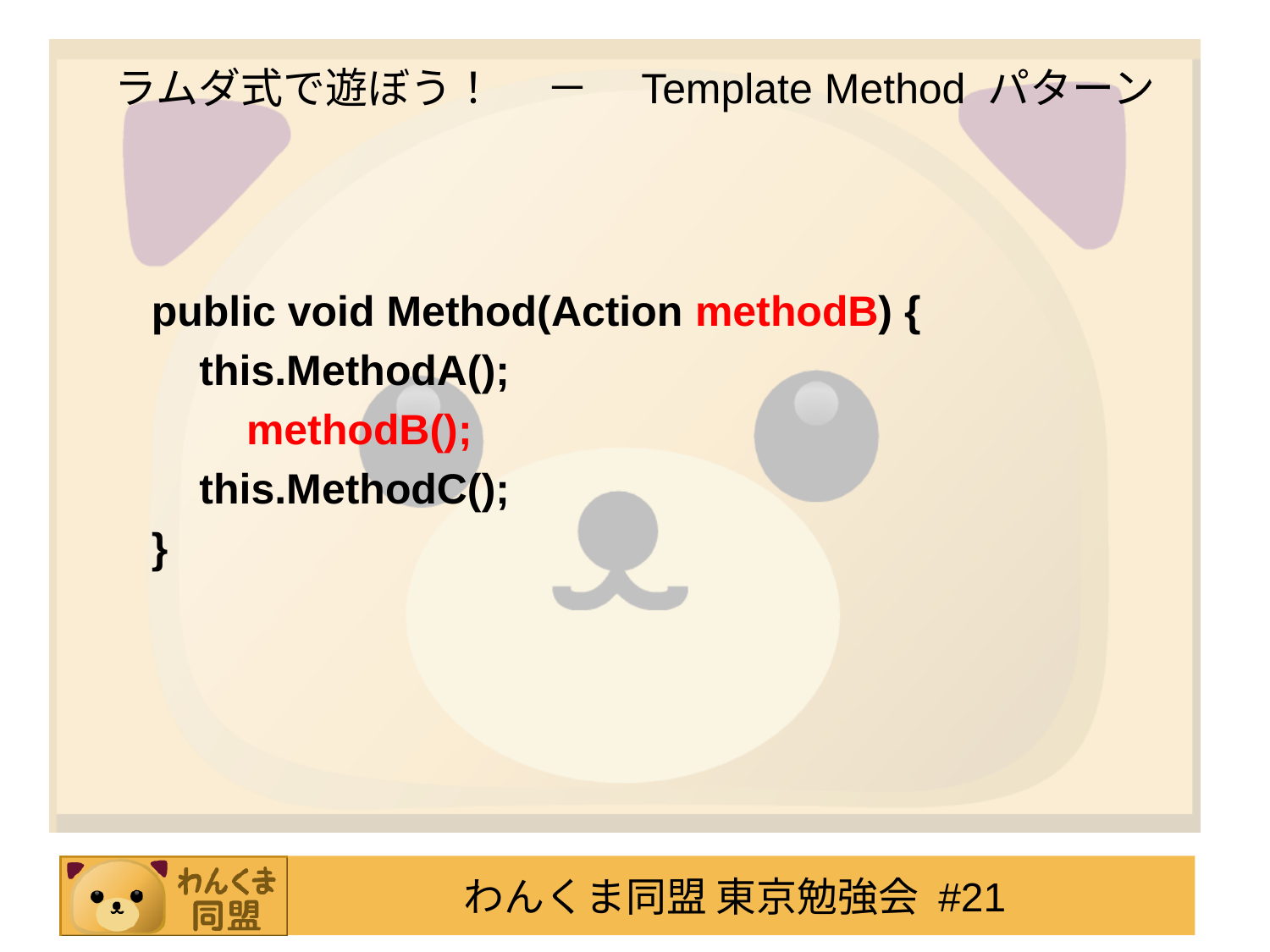

# ラムダ式で遊ぼう！ 　－　Template Method パターン
public void Method(Action methodB) {
	this.MethodA();
　　methodB();
	this.MethodC();
}